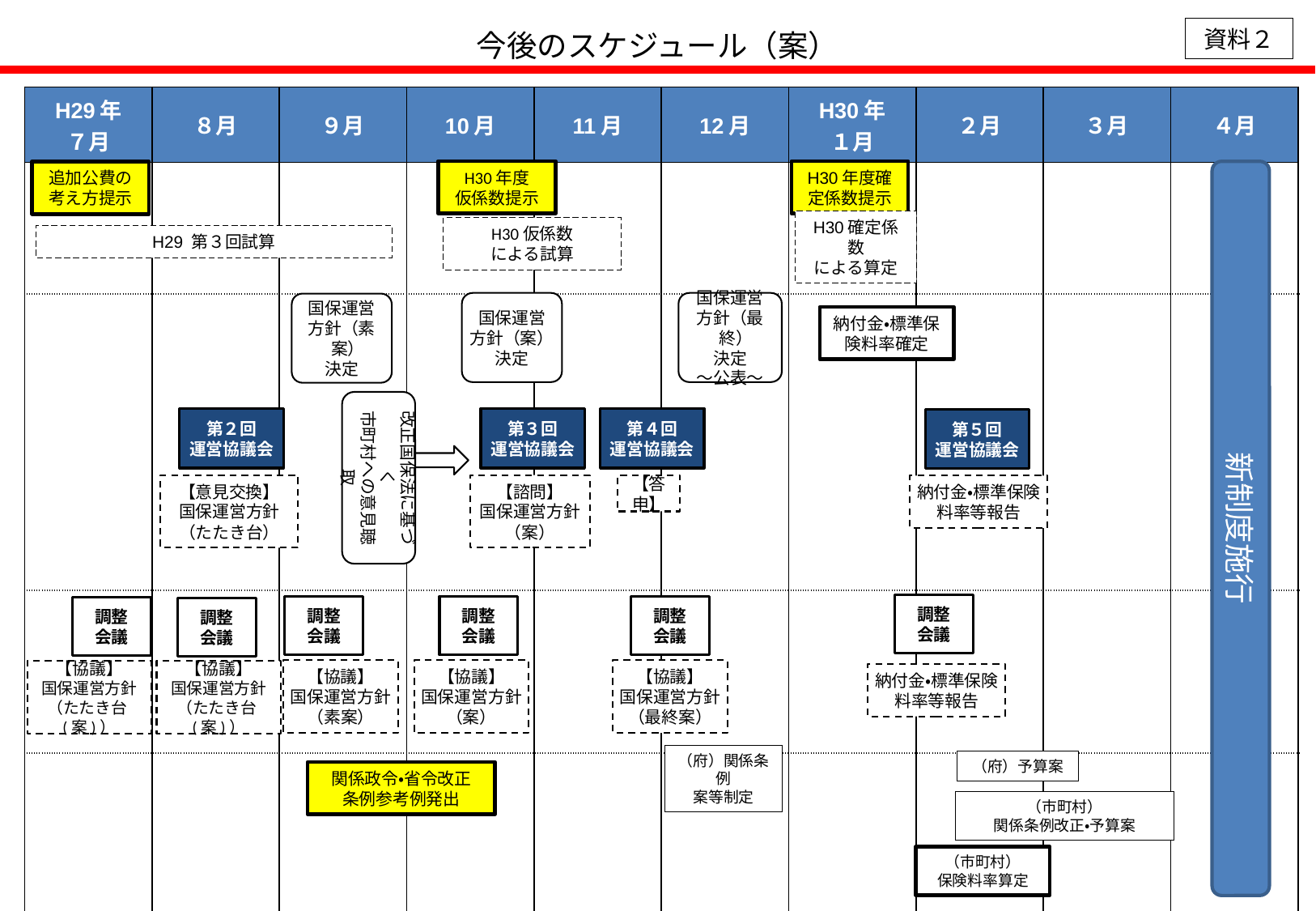

資料２
今後のスケジュール（案）
| H29年 ７月 | ８月 | ９月 | 10月 | 11月 | 12月 | H30年 １月 | ２月 | ３月 | ４月 |
| --- | --- | --- | --- | --- | --- | --- | --- | --- | --- |
|  |  |  |  |  |  |  |  |  |  |
|  |  |  |  |  |  |  |  |  |  |
|  |  |  |  |  |  |  |  |  |  |
|  |  |  |  |  |  |  |  |  |  |
H30年度
仮係数提示
H30年度確定係数提示
追加公費の
考え方提示
新制度施行
H30仮係数
による試算
H30確定係数
による算定
H29 第３回試算
国保運営
方針（案）
決定
国保運営
方針（最終）
決定
～公表～
国保運営
方針（素案）
決定
納付金・標準保険料率確定
改正国保法に基づく
市町村への意見聴取
第２回
運営協議会
第３回
運営協議会
第４回
運営協議会
第５回
運営協議会

【意見交換】
国保運営方針
（たたき台）
【諮問】
国保運営方針
（案）
【答申】
納付金・標準保険料率等報告
調整
会議
調整
会議
調整
会議
調整
会議
調整
会議
調整
会議
【協議】
国保運営方針
（最終案）
【協議】
国保運営方針
（素案）
【協議】
国保運営方針
（案）
【協議】
国保運営方針
（たたき台(案)）
【協議】
国保運営方針
（たたき台(案)）
納付金・標準保険料率等報告
（府）予算案
（府）関係条例
案等制定
関係政令・省令改正
条例参考例発出
（市町村）
関係条例改正・予算案
（市町村）
保険料率算定